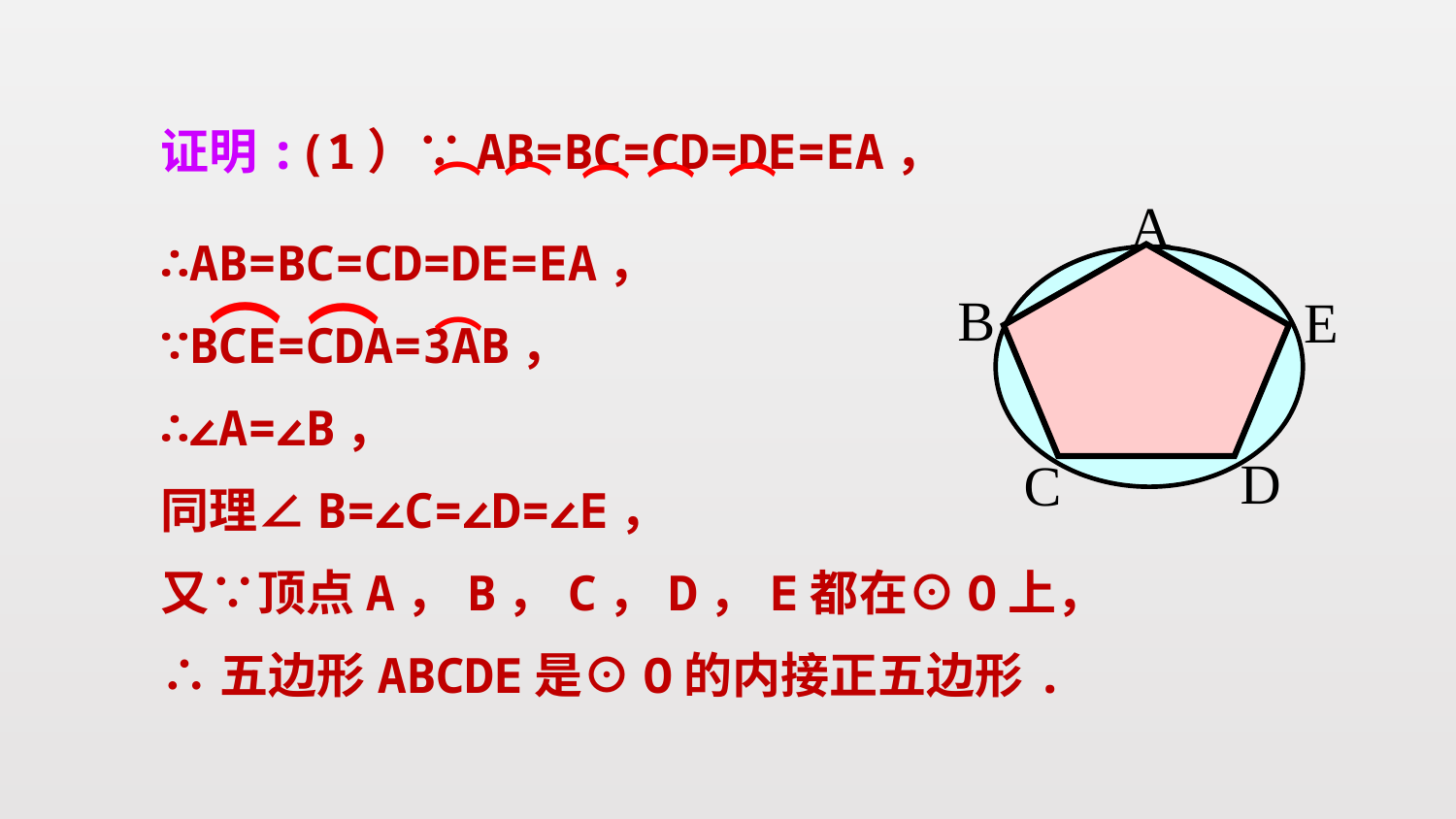

证明:(1）∵AB=BC=CD=DE=EA，
∴AB=BC=CD=DE=EA，
∵BCE=CDA=3AB，
∴∠A=∠B，
同理∠B=∠C=∠D=∠E，
又∵顶点A，B，C，D，E都在⊙O上，
∴五边形ABCDE是⊙O的内接正五边形.
⌒
⌒
⌒
⌒
⌒
A

B
E

D
C
⌒
⌒
⌒